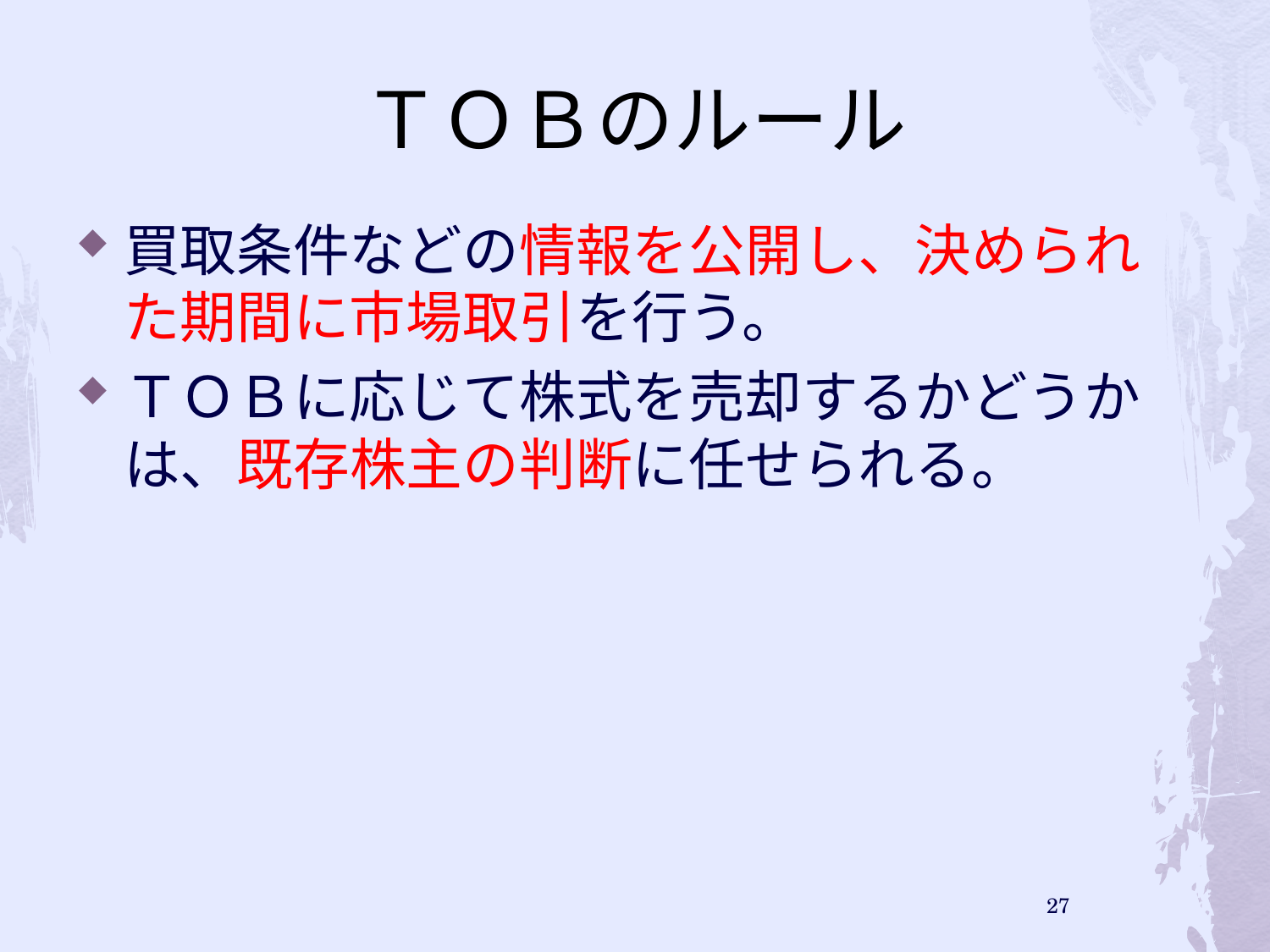

# ＴＯＢのルール
買取条件などの情報を公開し、決められた期間に市場取引を行う。
ＴＯＢに応じて株式を売却するかどうかは、既存株主の判断に任せられる。
27